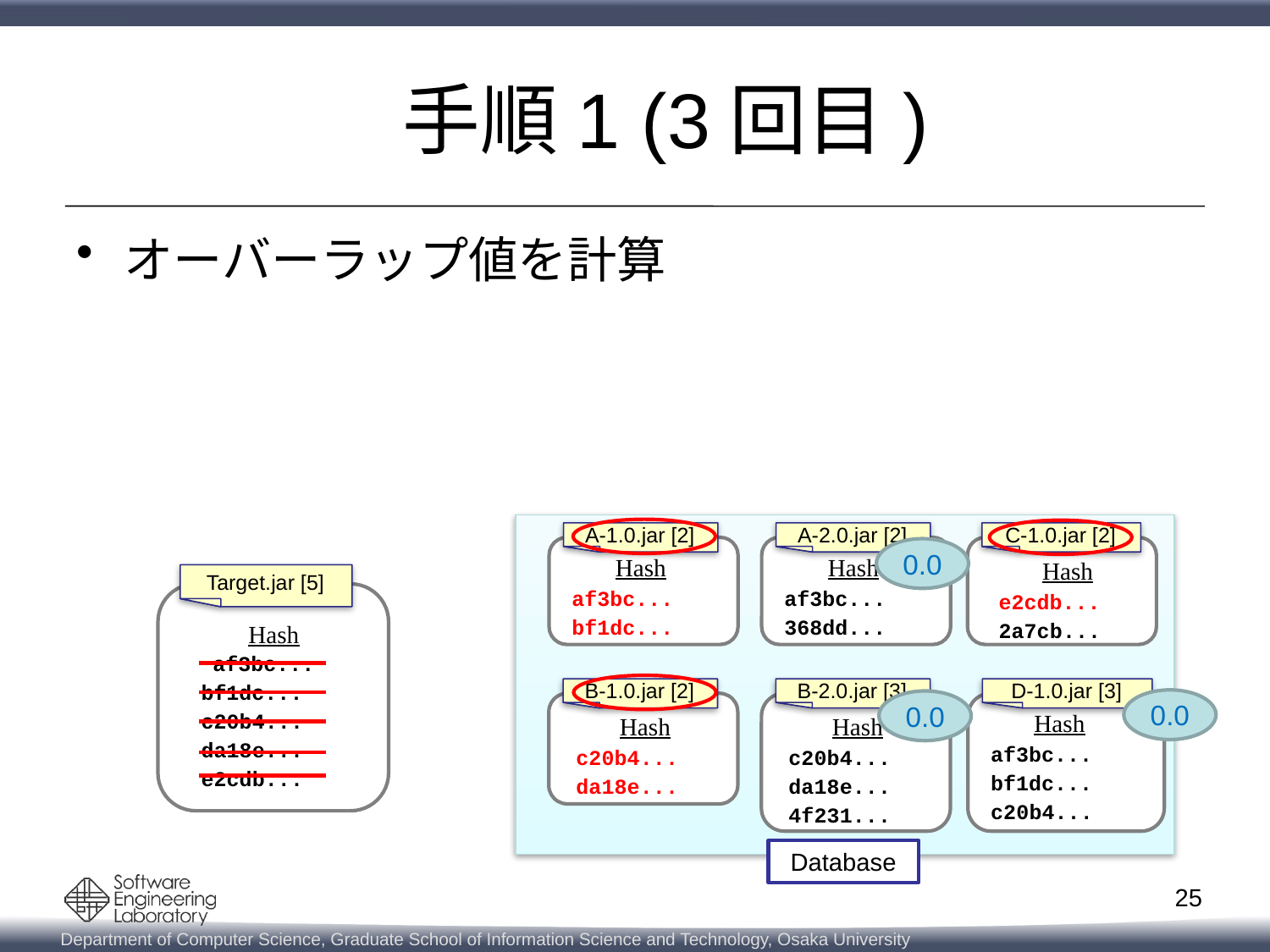

# 手順1 (3回目)

オーバーラップ値を計算

A-1.0.jar [2]

Hash
af3bc...
bf1dc...
A-2.0.jar [2]

Hash
af3bc...
368dd...
Database
C-1.0.jar [2]

Hash
e2cdb...
2a7cb...
Target.jar [5]

	Hash
	af3bc...
bf1dc...
c20b4...
da18e...
e2cdb...
B-1.0.jar [2]
B-2.0.jar [3]
D-1.0.jar [3]

Hash
af3bc...
bf1dc...
c20b4...
Hash
c20b4...
da18e...
Hash
c20b4...
da18e...
Hash
c20b4...
da18e...
4f231...

0.0

0.0
0.0
25